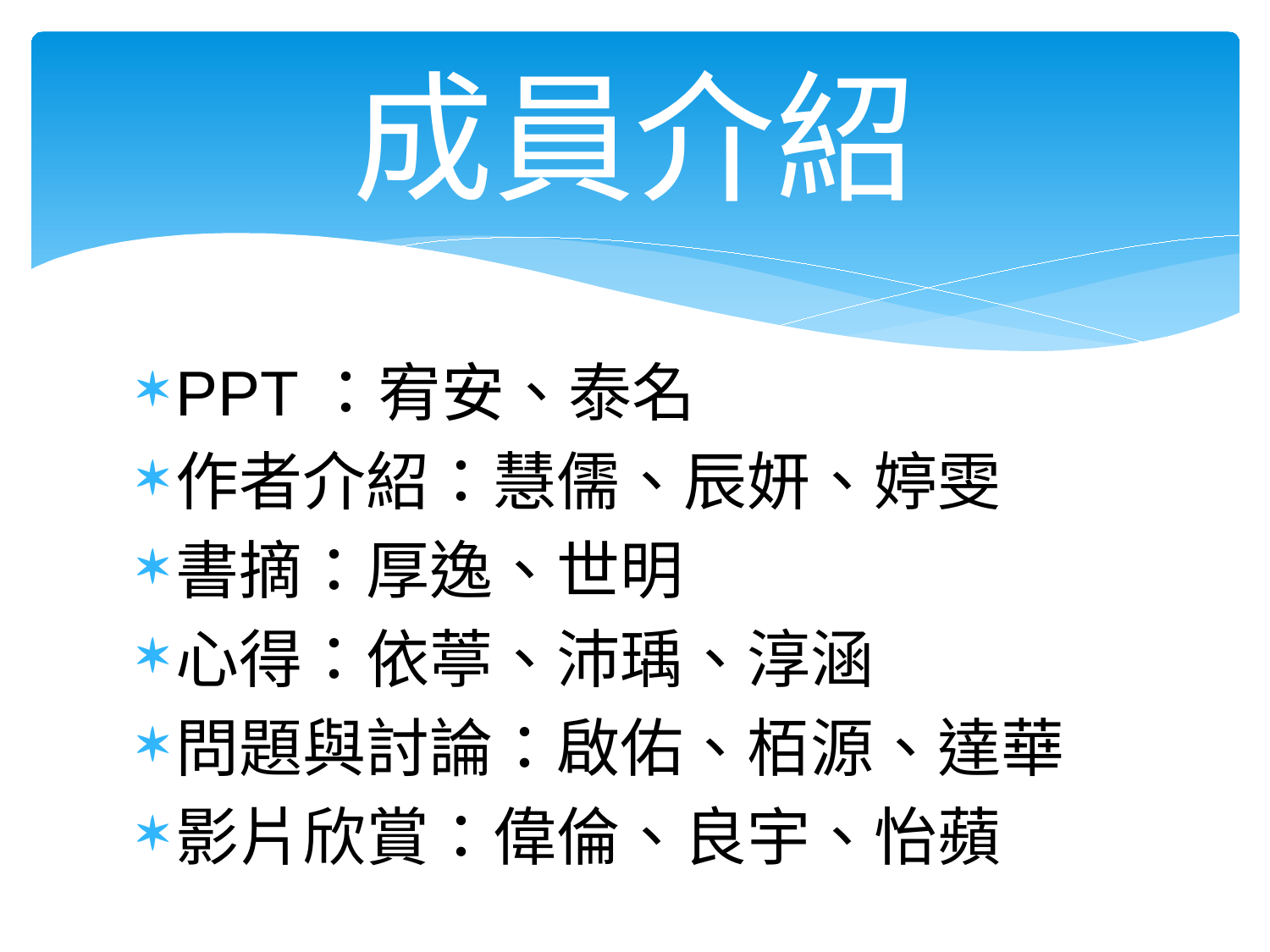

# 成員介紹
PPT：宥安、泰名
作者介紹：慧儒、辰妍、婷雯
書摘：厚逸、世明
心得：依葶、沛瑀、淳涵
問題與討論：啟佑、栢源、達華
影片欣賞：偉倫、良宇、怡蘋